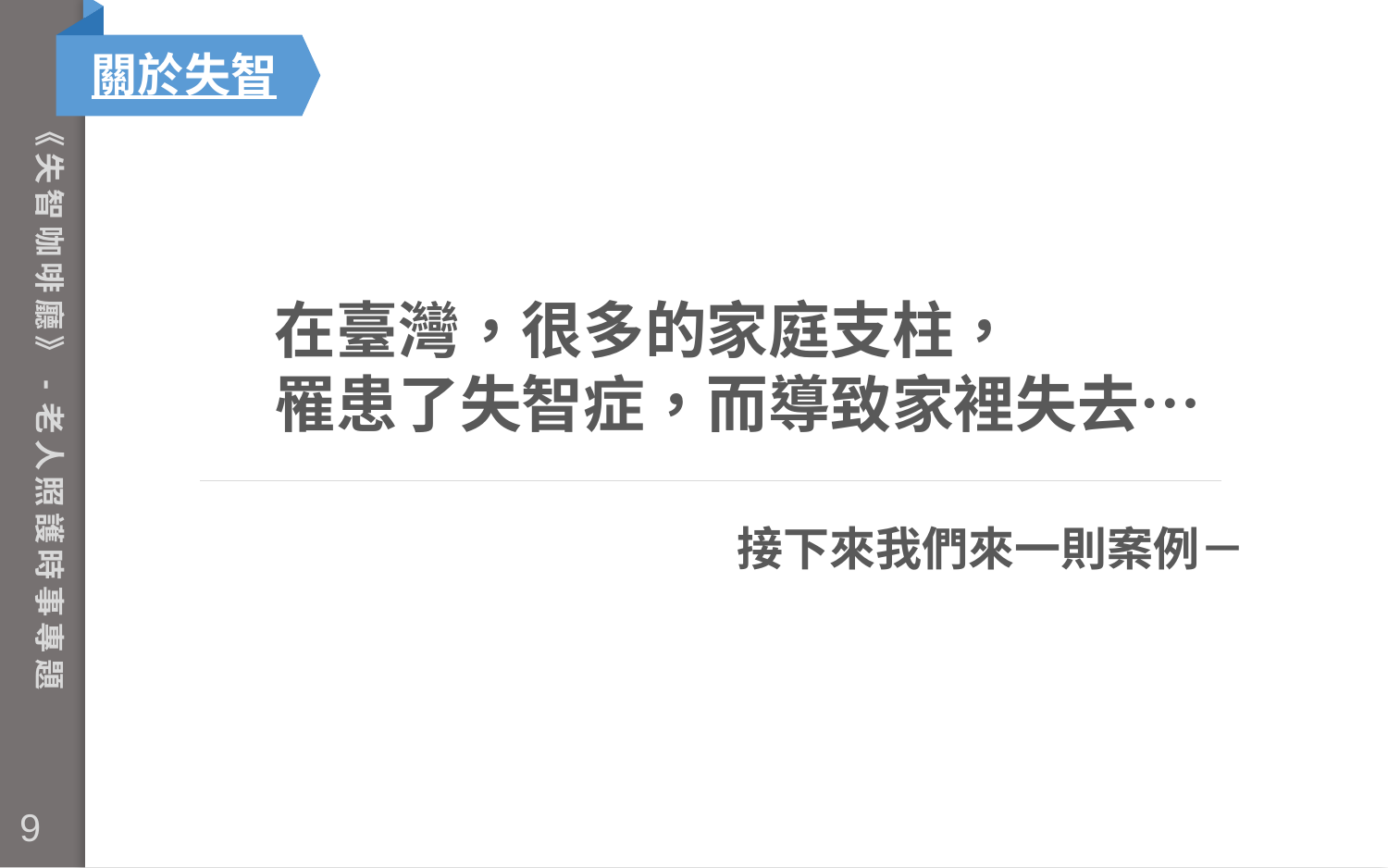

關於失智
《失智咖啡廳》-老人照護時事專題

在臺灣，很多的家庭支柱，
罹患了失智症，而導致家裡失去…
接下來我們來一則案例－
9